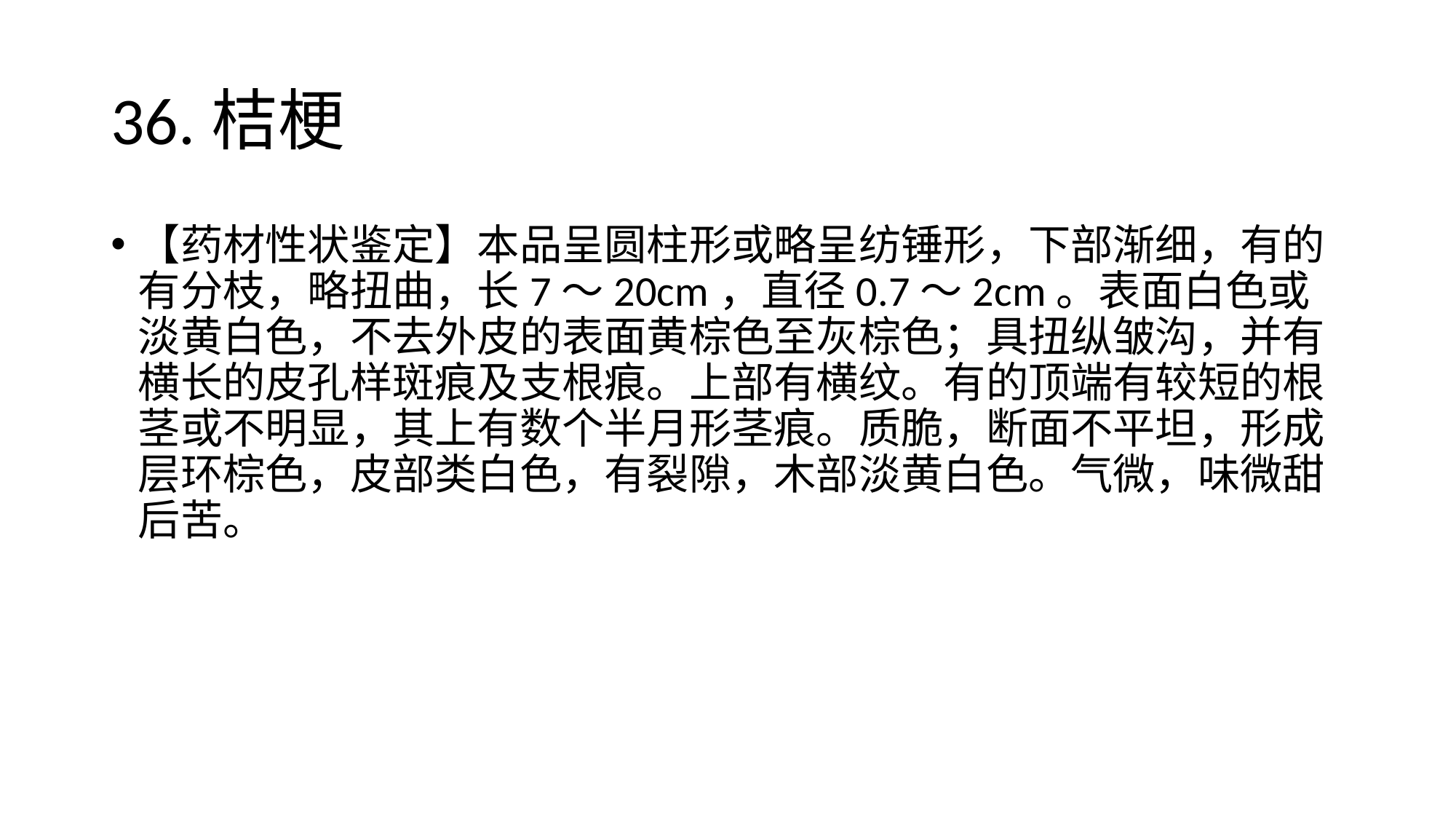

# 36.桔梗
【药材性状鉴定】本品呈圆柱形或略呈纺锤形，下部渐细，有的有分枝，略扭曲，长7～20cm，直径0.7～2cm。表面白色或淡黄白色，不去外皮的表面黄棕色至灰棕色；具扭纵皱沟，并有横长的皮孔样斑痕及支根痕。上部有横纹。有的顶端有较短的根茎或不明显，其上有数个半月形茎痕。质脆，断面不平坦，形成层环棕色，皮部类白色，有裂隙，木部淡黄白色。气微，味微甜后苦。